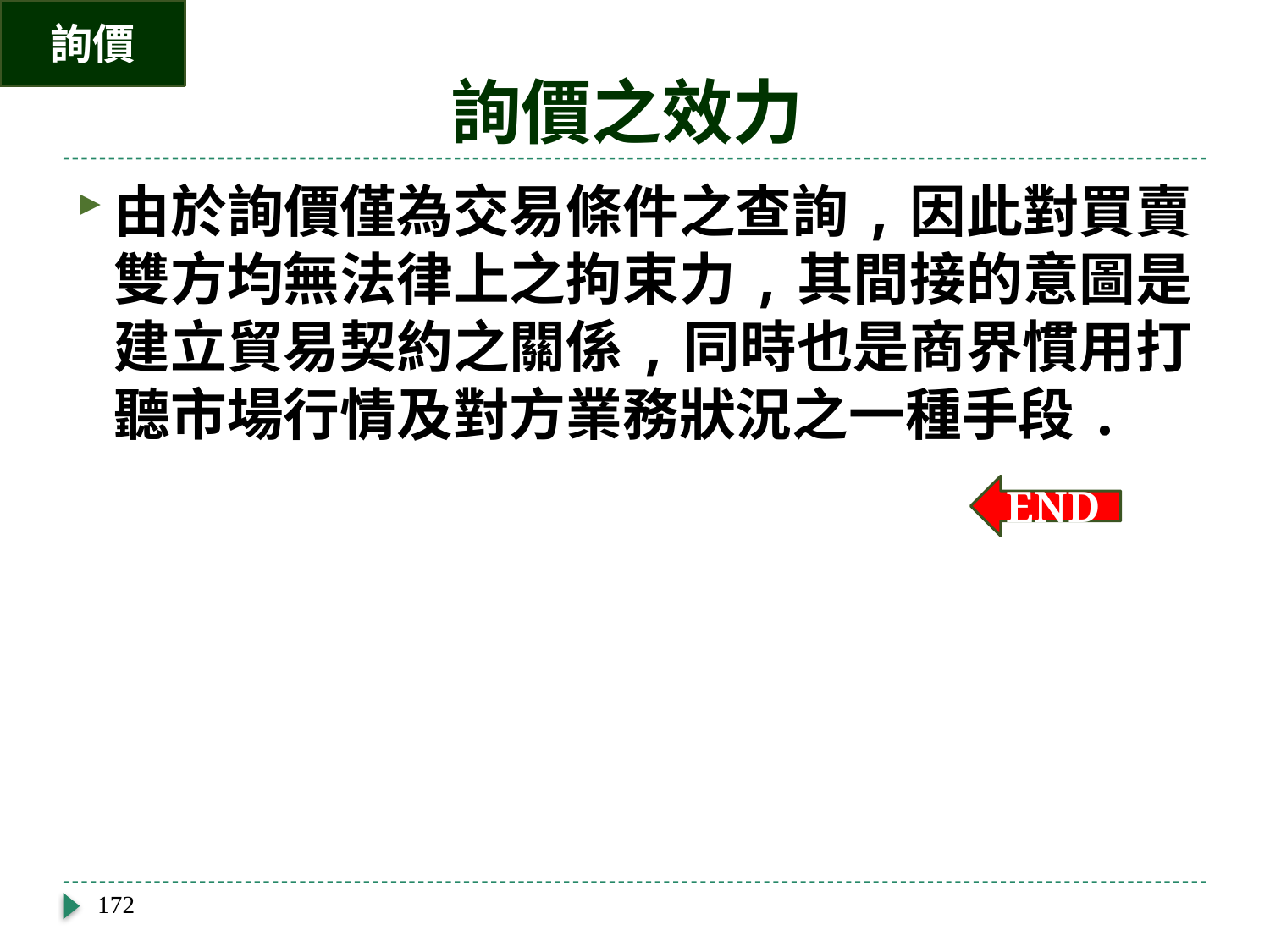

詢價
# 詢價之效力
由於詢價僅為交易條件之查詢,因此對買賣雙方均無法律上之拘束力,其間接的意圖是建立貿易契約之關係,同時也是商界慣用打聽市場行情及對方業務狀況之一種手段.
END
172